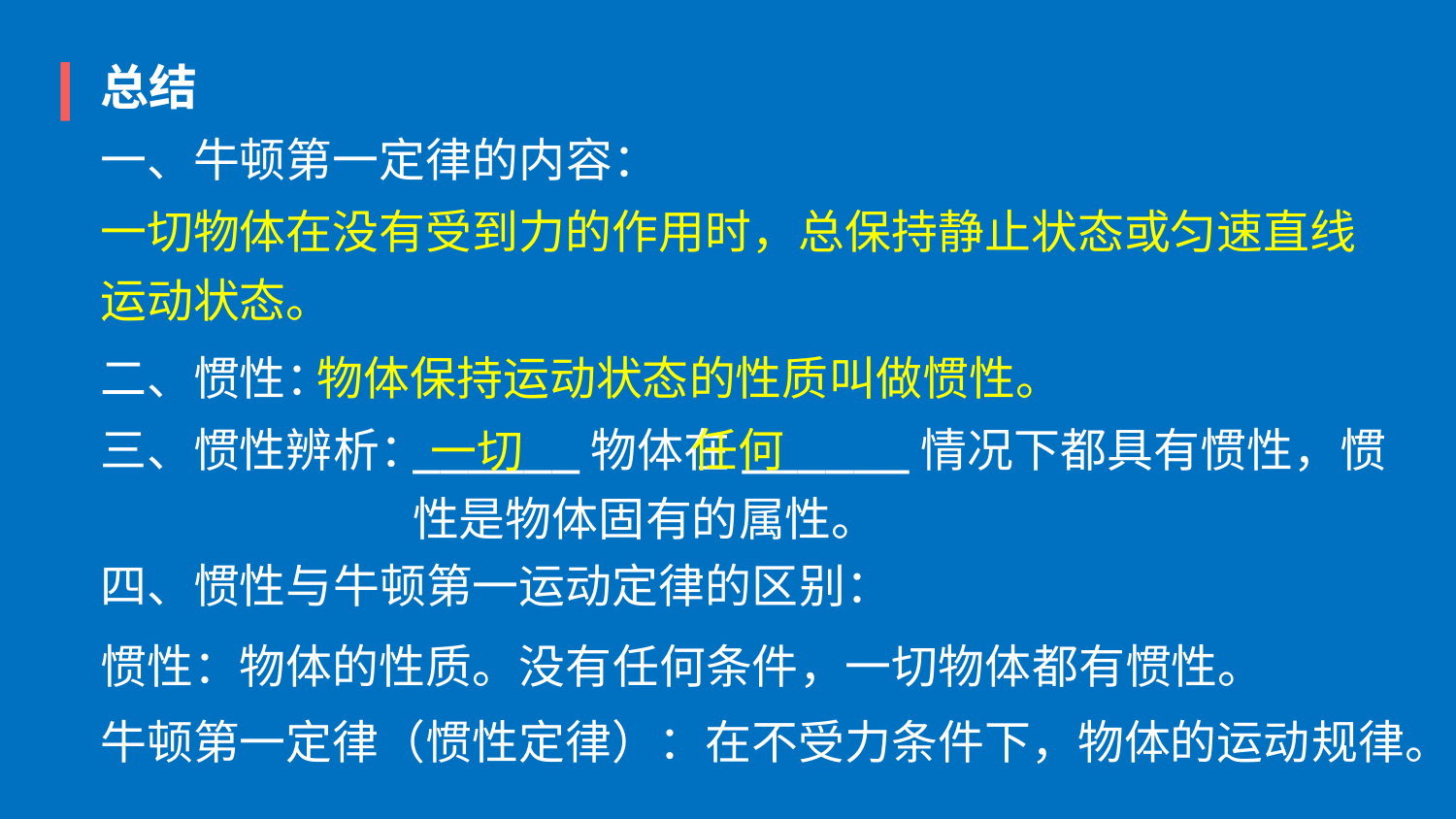

总结

一、牛顿第一定律的内容：
一切物体在没有受到力的作用时，总保持静止状态或匀速直线运动状态。
二、惯性：
物体保持运动状态的性质叫做惯性。
______物体在______情况下都具有惯性，惯性是物体固有的属性。
三、惯性辨析：
任何
一切
四、惯性与牛顿第一运动定律的区别：
惯性：物体的性质。没有任何条件，一切物体都有惯性。
牛顿第一定律（惯性定律）：在不受力条件下，物体的运动规律。